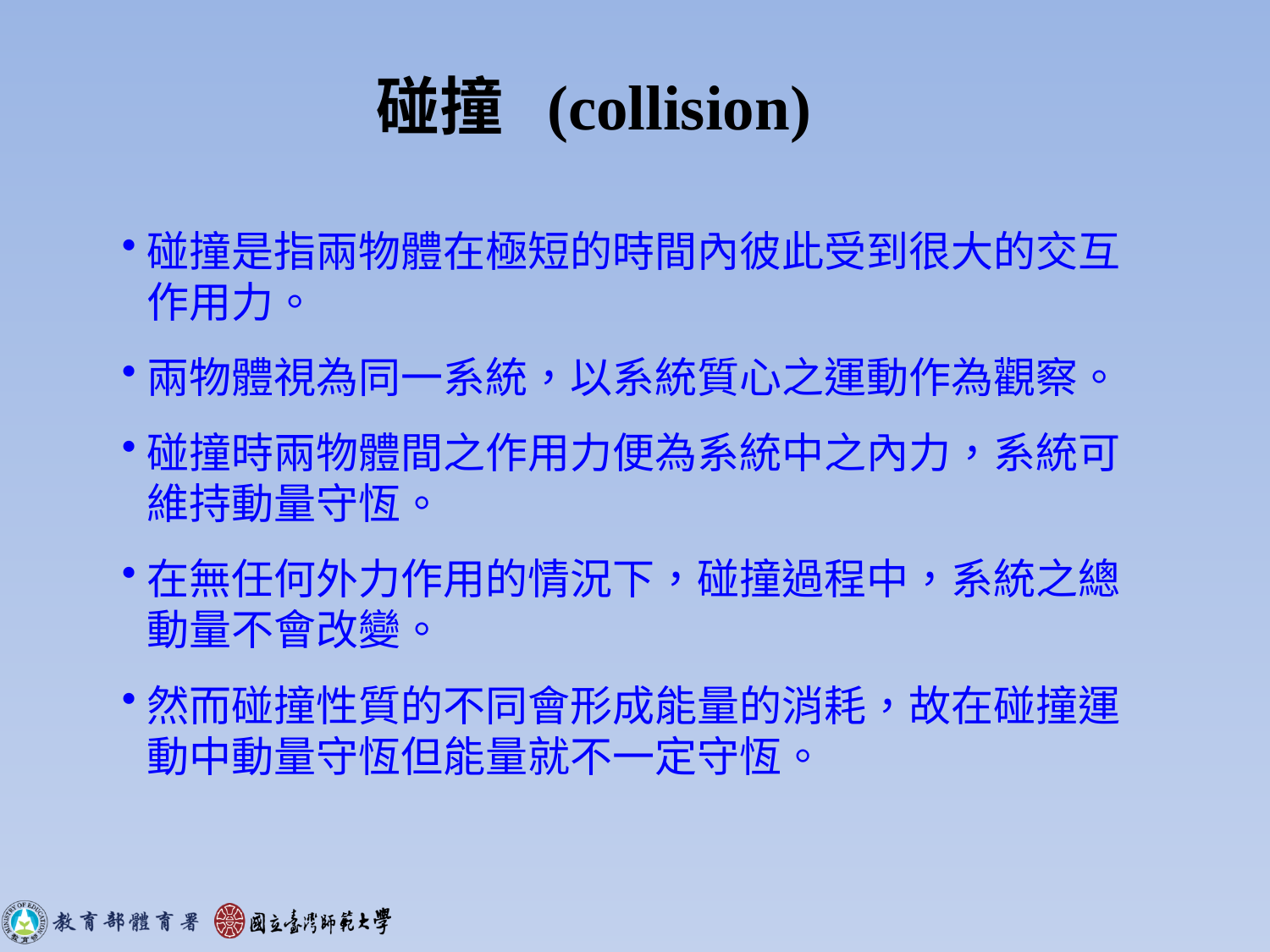

碰撞  (collision)
碰撞是指兩物體在極短的時間內彼此受到很大的交互作用力。
兩物體視為同一系統，以系統質心之運動作為觀察。
碰撞時兩物體間之作用力便為系統中之內力，系統可維持動量守恆。
在無任何外力作用的情況下，碰撞過程中，系統之總動量不會改變。
然而碰撞性質的不同會形成能量的消耗，故在碰撞運動中動量守恆但能量就不一定守恆。